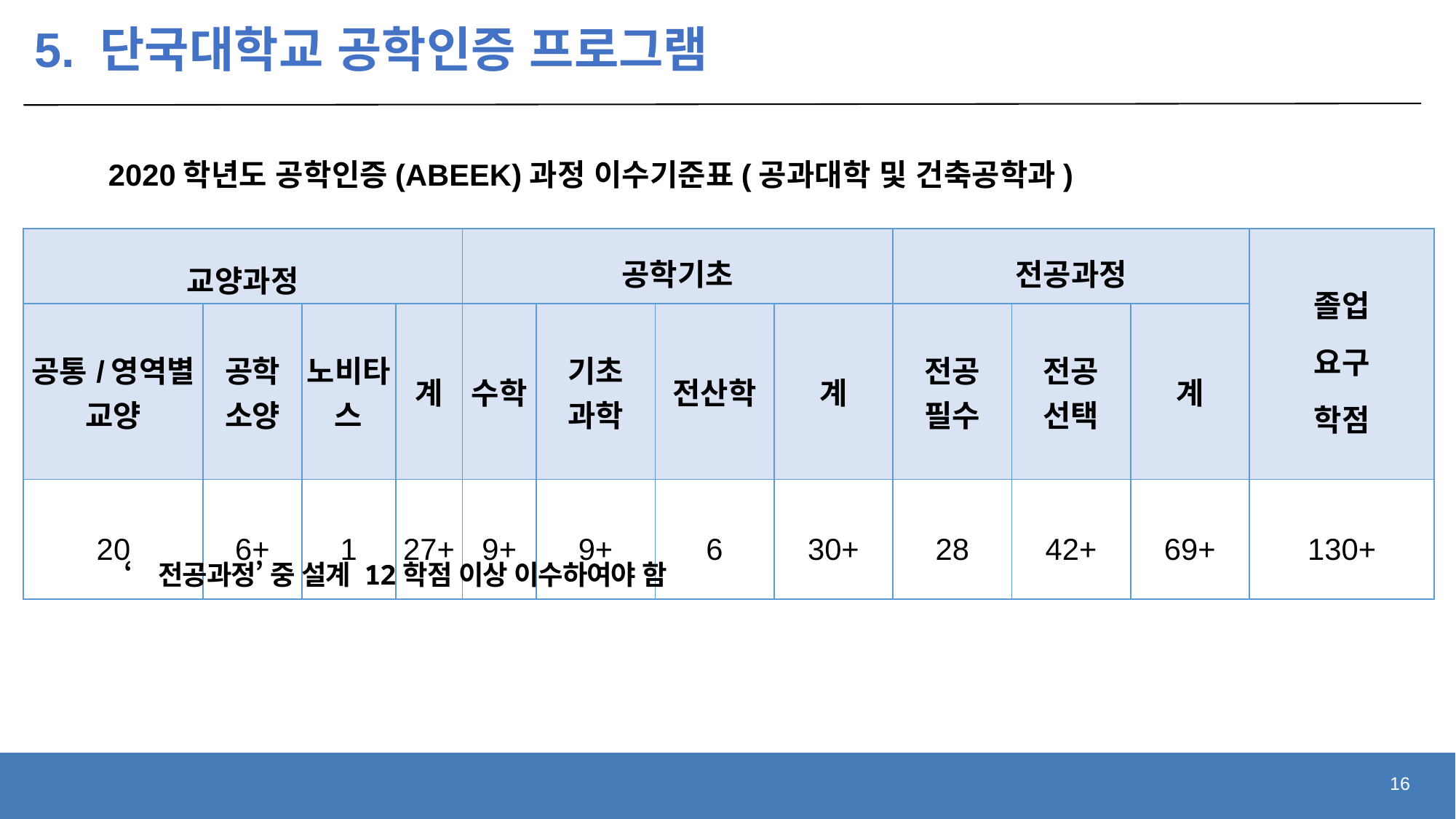

SW 융합대학은 이수기준표가 다름- 변경하여 사용
# 5. 단국대학교 공학인증 프로그램
2020학년도 공학인증(ABEEK)과정 이수기준표(공과대학 및 건축공학과)
| 교양과정 |  |  |  | 공학기초 |  |  |  | 전공과정 |  |  | 졸업 요구 학점 |
| --- | --- | --- | --- | --- | --- | --- | --- | --- | --- | --- | --- |
| 공통/영역별 교양 | 공학 소양 | 노비타스 | 계 | 수학 | 기초 과학 | 전산학 | 계 | 전공 필수 | 전공 선택 | 계 |  |
| 20 | 6+ | 1 | 27+ | 9+ | 9+ | 6 | 30+ | 28 | 42+ | 69+ | 130+ |
‘전공과정’ 중 설계 12학점 이상 이수하여야 함
16